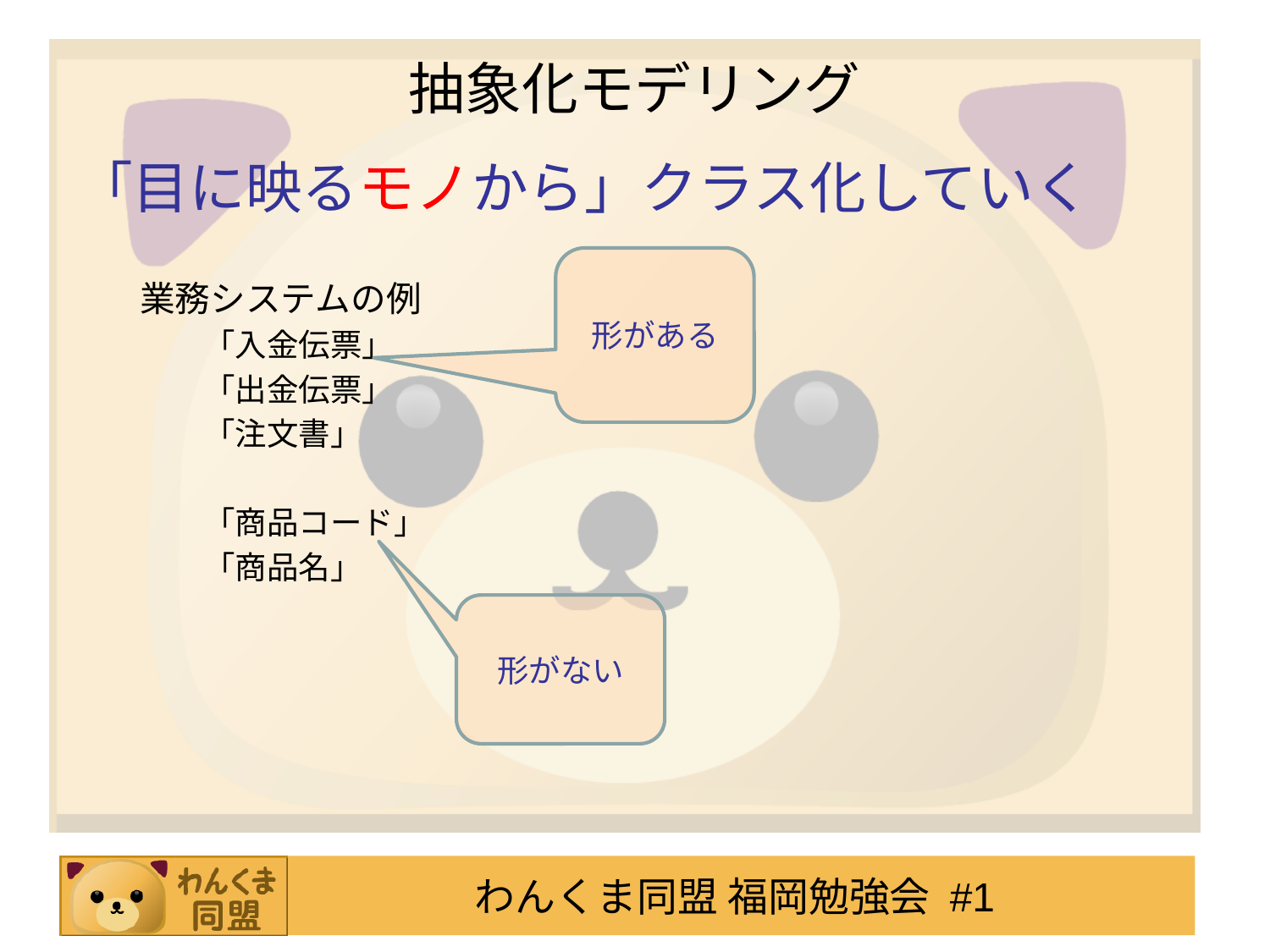

# 抽象化モデリング
「目に映るモノから」クラス化していく

業務システムの例
「入金伝票」
「出金伝票」
「注文書」

「商品コード」
「商品名」

形がある
形がない